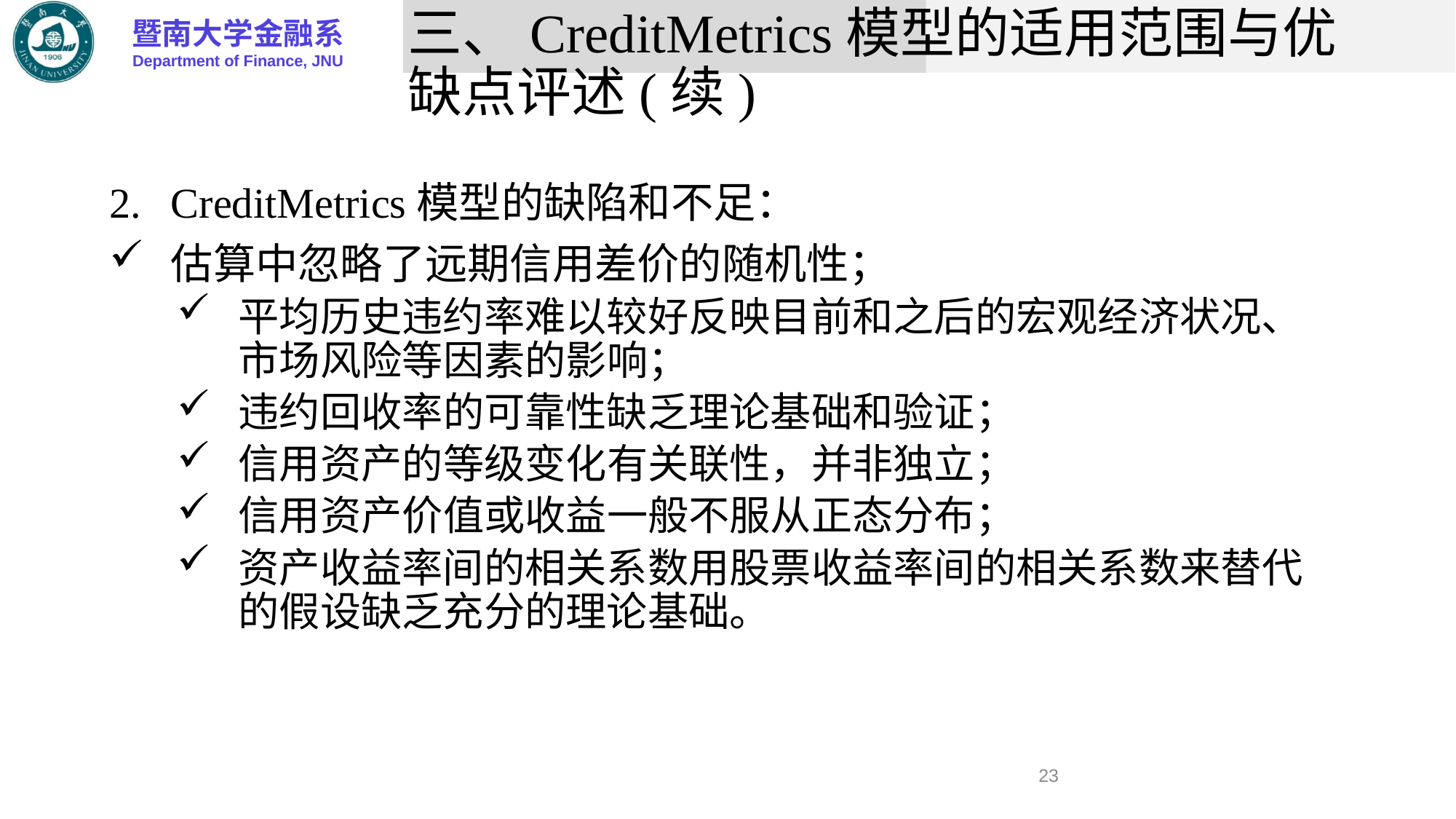

# 三、CreditMetrics模型的适用范围与优缺点评述(续)
2.	CreditMetrics模型的缺陷和不足：
估算中忽略了远期信用差价的随机性；
平均历史违约率难以较好反映目前和之后的宏观经济状况、市场风险等因素的影响；
违约回收率的可靠性缺乏理论基础和验证；
信用资产的等级变化有关联性，并非独立；
信用资产价值或收益一般不服从正态分布；
资产收益率间的相关系数用股票收益率间的相关系数来替代的假设缺乏充分的理论基础。
23